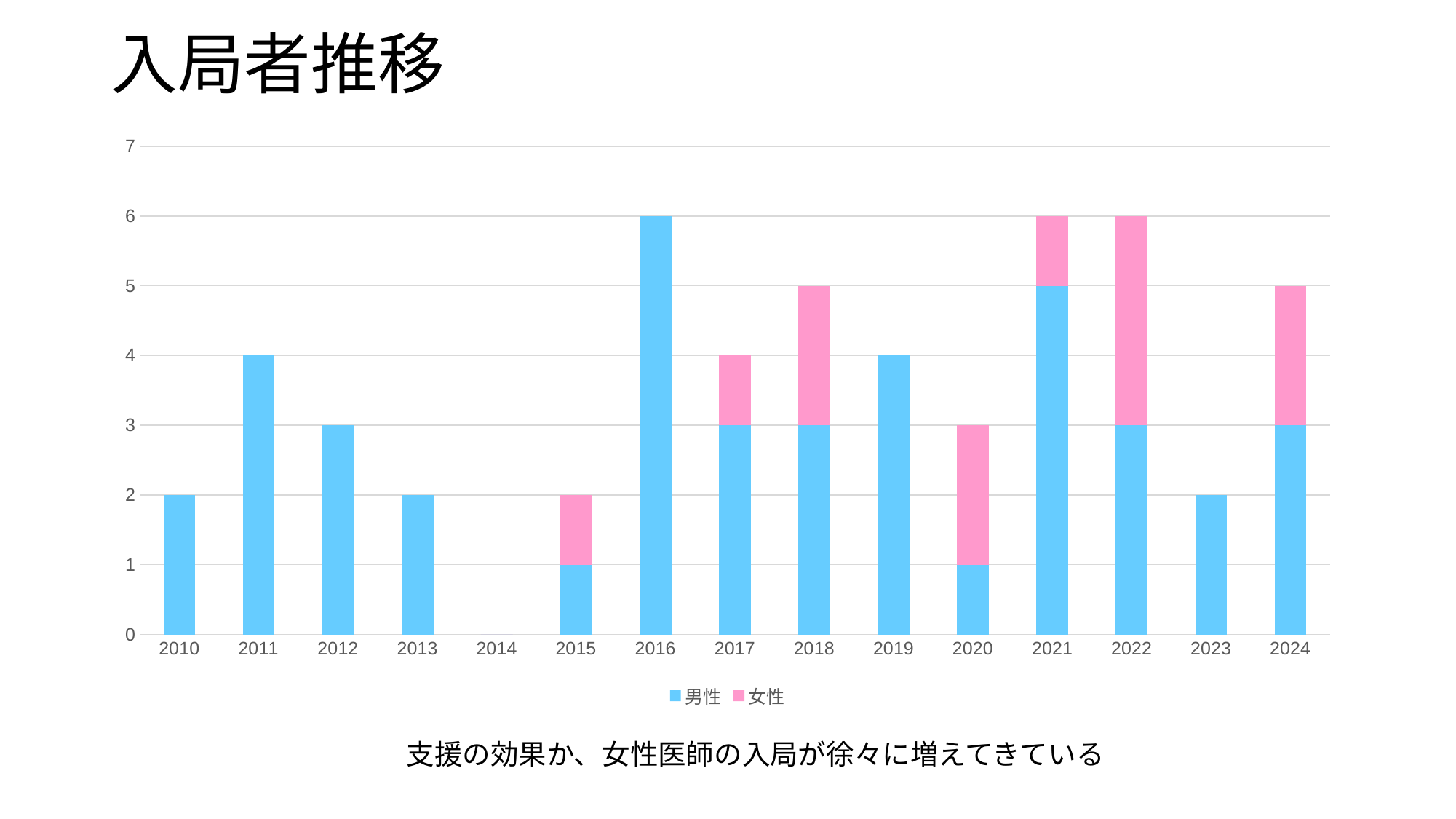

# 入局者推移

### Chart

| Category | 男性 | 女性 |
|---|---|---|
| 2010 | 2.0 | 0.0 |
| 2011 | 4.0 | 0.0 |
| 2012 | 3.0 | 0.0 |
| 2013 | 2.0 | 0.0 |
| 2014 | 0.0 | 0.0 |
| 2015 | 1.0 | 1.0 |
| 2016 | 6.0 | 0.0 |
| 2017 | 3.0 | 1.0 |
| 2018 | 3.0 | 2.0 |
| 2019 | 4.0 | 0.0 |
| 2020 | 1.0 | 2.0 |
| 2021 | 5.0 | 1.0 |
| 2022 | 3.0 | 3.0 |
| 2023 | 2.0 | 0.0 |
| 2024 | 3.0 | 2.0 |
支援の効果か、女性医師の入局が徐々に増えてきている